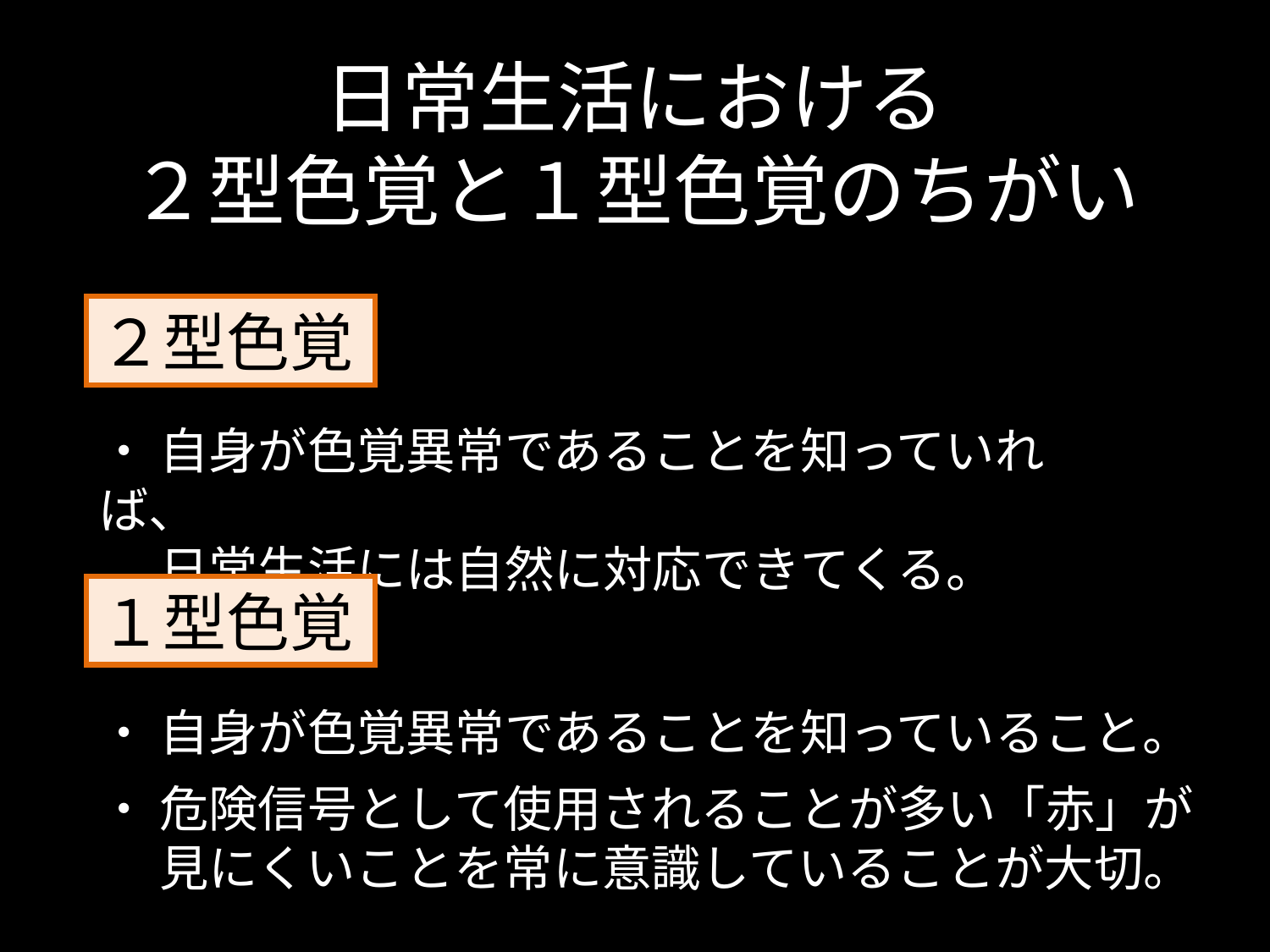

日常生活における
２型色覚と１型色覚のちがい
２型色覚
・ 自身が色覚異常であることを知っていれば、
　 日常生活には自然に対応できてくる。
１型色覚
・ 自身が色覚異常であることを知っていること。

・ 危険信号として使用されることが多い「赤」が
　 見にくいことを常に意識していることが大切。